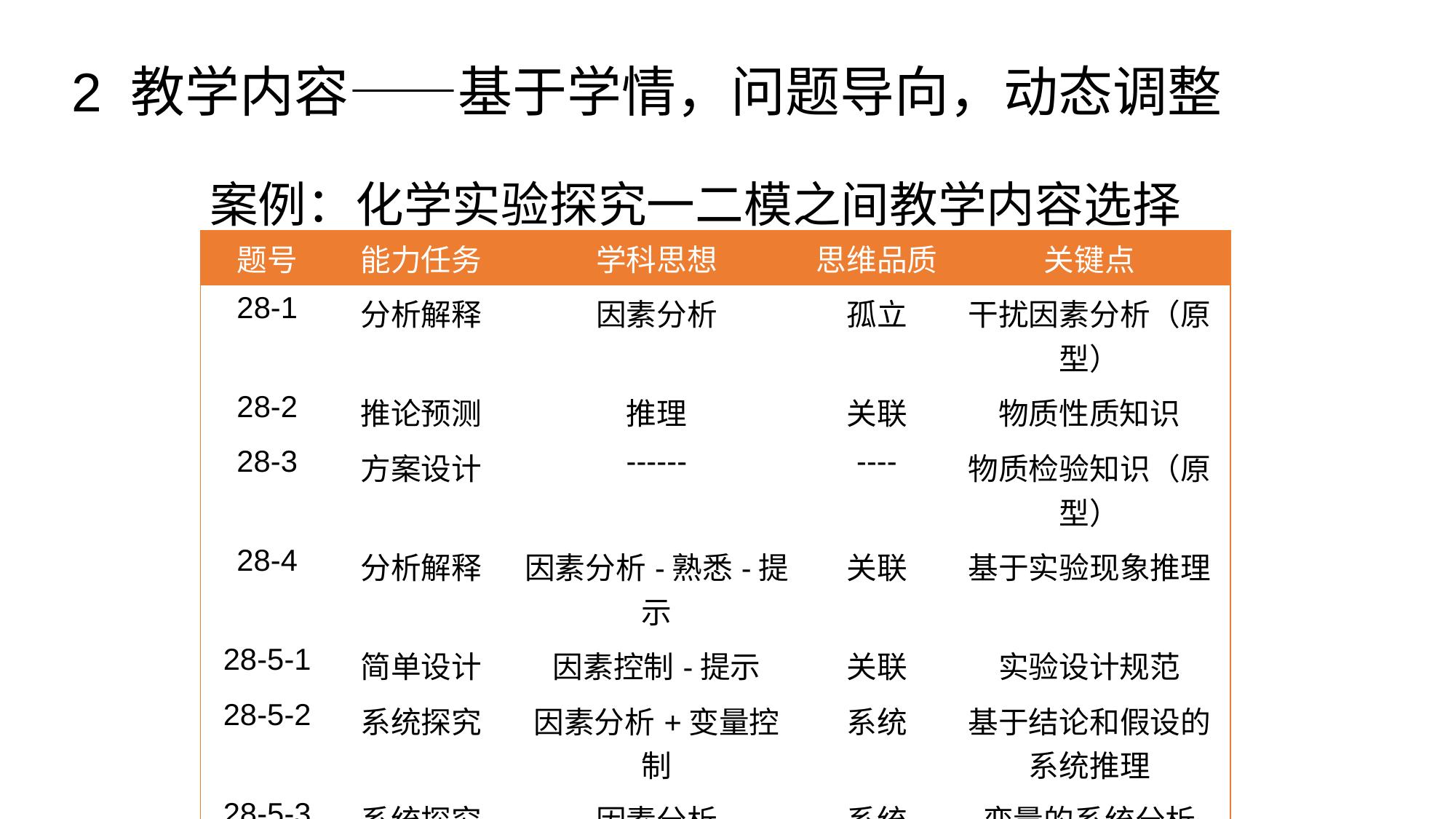

# 2 教学内容——基于学情，问题导向，动态调整
案例：化学实验探究一二模之间教学内容选择
| 题号 | 能力任务 | 学科思想 | 思维品质 | 关键点 |
| --- | --- | --- | --- | --- |
| 28-1 | 分析解释 | 因素分析 | 孤立 | 干扰因素分析（原型） |
| 28-2 | 推论预测 | 推理 | 关联 | 物质性质知识 |
| 28-3 | 方案设计 | ------ | ---- | 物质检验知识（原型） |
| 28-4 | 分析解释 | 因素分析-熟悉-提示 | 关联 | 基于实验现象推理 |
| 28-5-1 | 简单设计 | 因素控制-提示 | 关联 | 实验设计规范 |
| 28-5-2 | 系统探究 | 因素分析+变量控制 | 系统 | 基于结论和假设的系统推理 |
| 28-5-3 | 系统探究 | 因素分析 | 系统 | 变量的系统分析 |